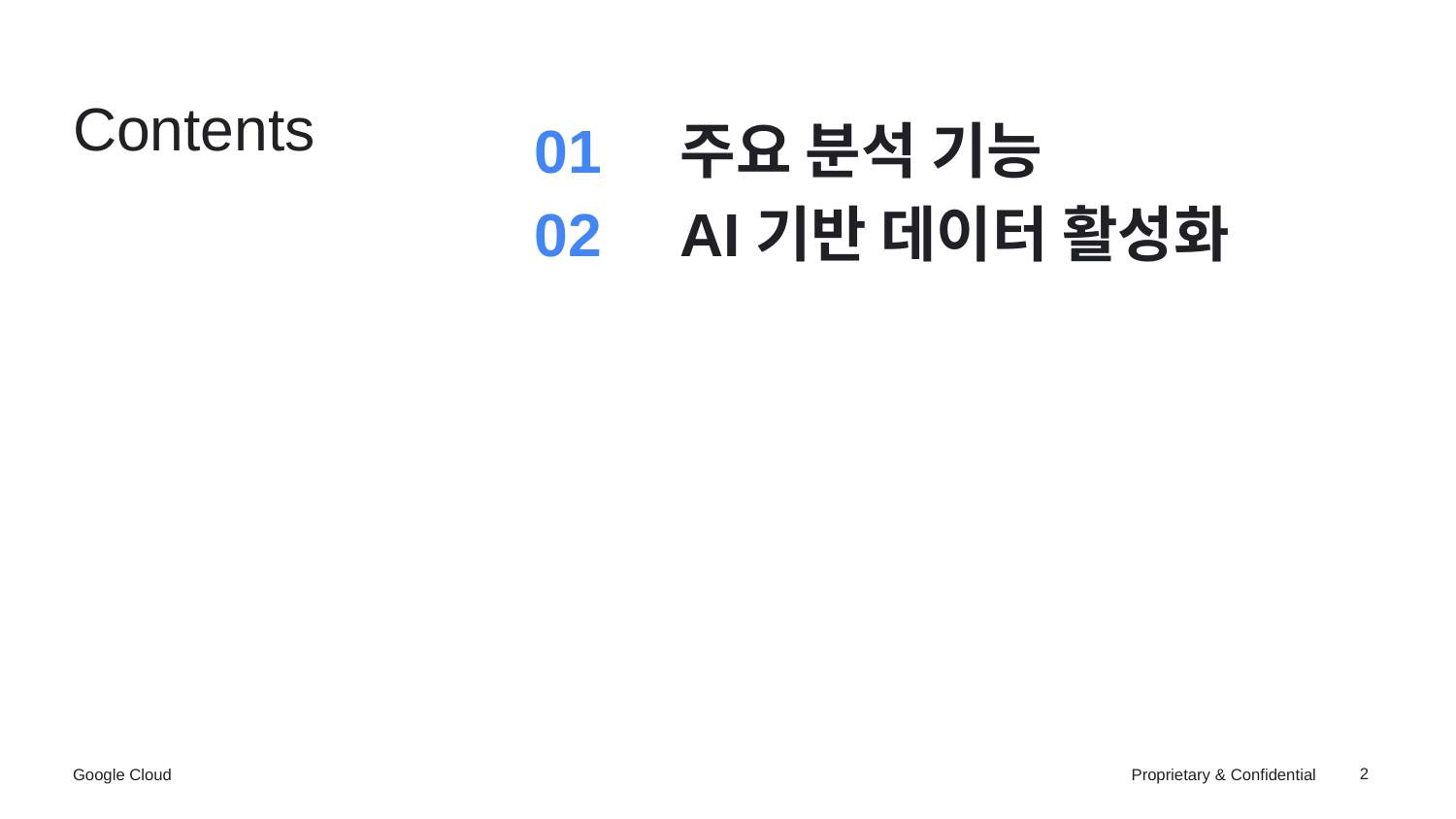

01   	주요 분석 기능
02  	AI기반 데이터 활성화

Contents
   2